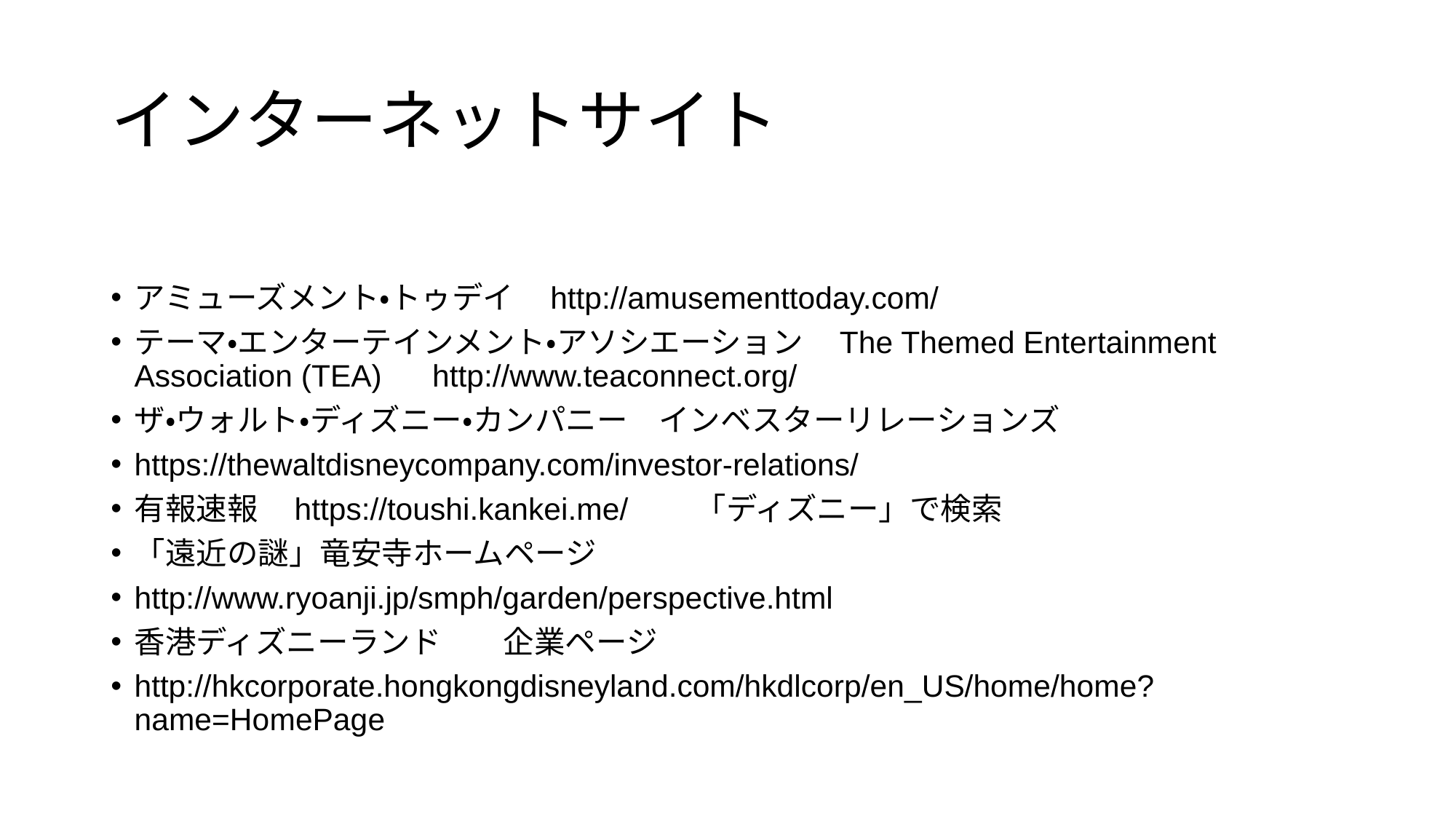

# インターネットサイト

アミューズメント・トゥデイ　http://amusementtoday.com/
テーマ・エンターテインメント・アソシエーション　The Themed Entertainment Association (TEA) 　http://www.teaconnect.org/
ザ・ウォルト・ディズニー・カンパニー　インベスターリレーションズ
https://thewaltdisneycompany.com/investor-relations/
有報速報　https://toushi.kankei.me/　　「ディズニー」で検索
「遠近の謎」竜安寺ホームページ
http://www.ryoanji.jp/smph/garden/perspective.html
香港ディズニーランド　　企業ページ
http://hkcorporate.hongkongdisneyland.com/hkdlcorp/en_US/home/home?name=HomePage